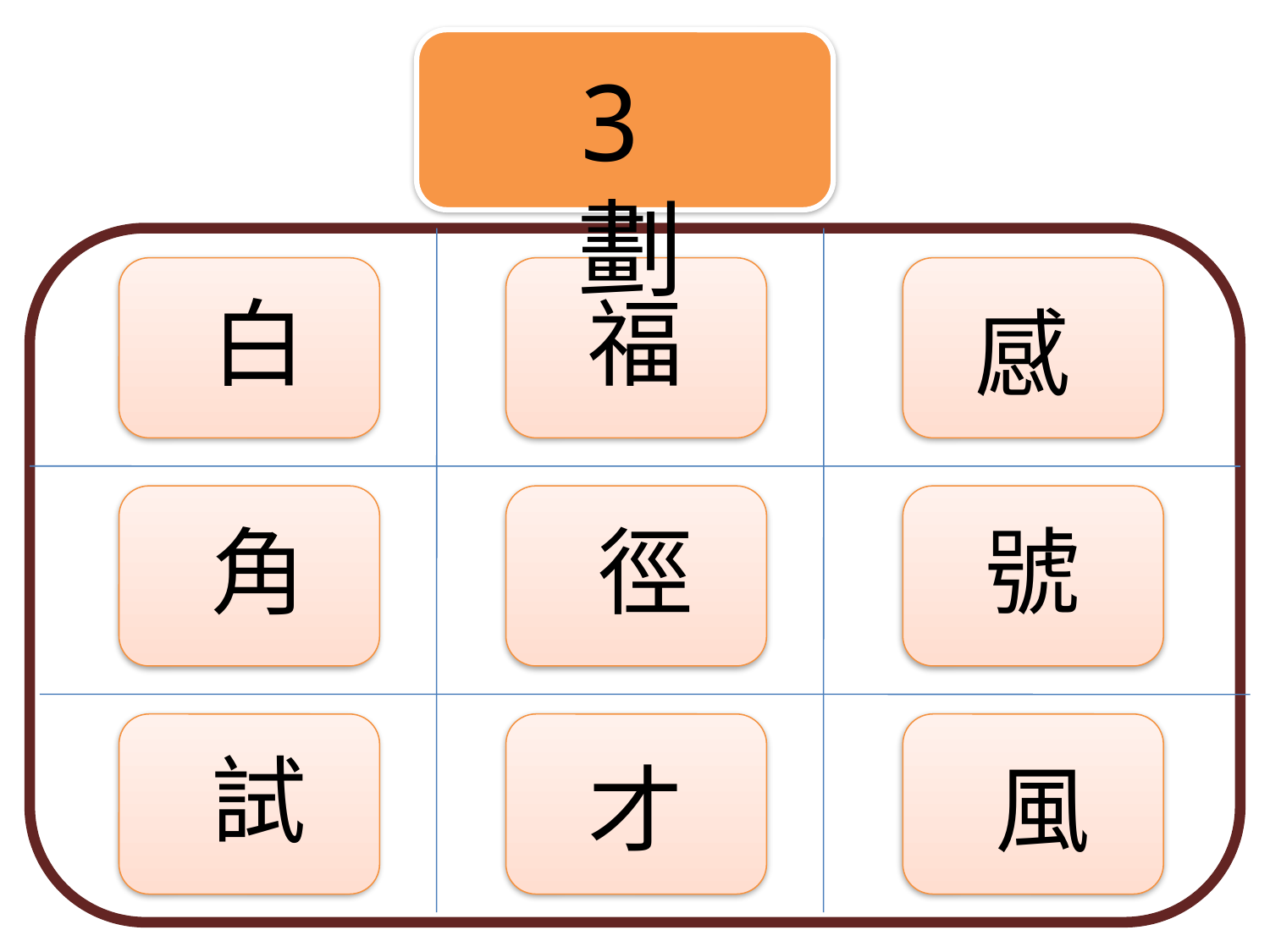

3劃

白
福
感

角
徑
號

試
才
風